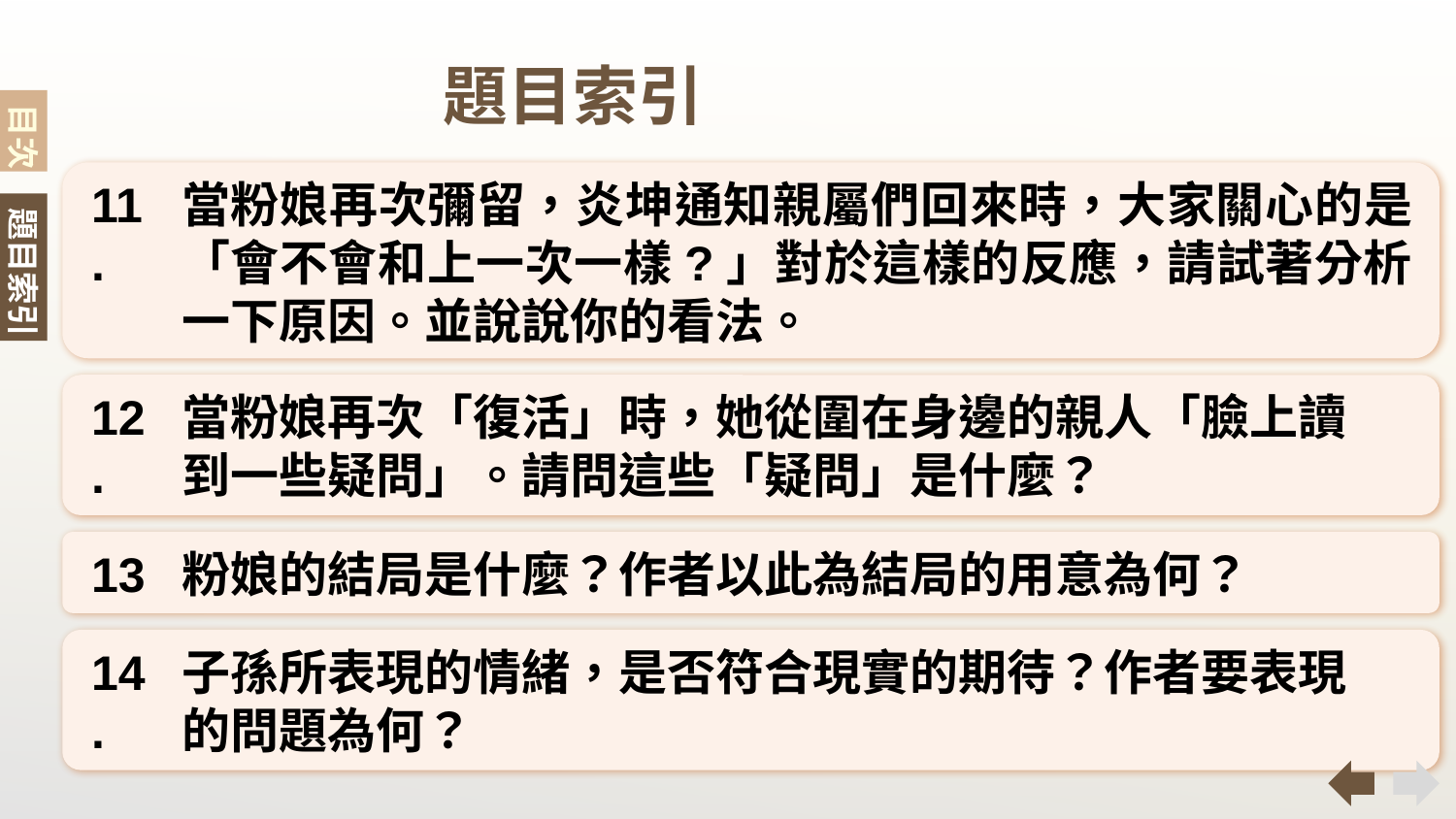

題目索引
目次

11.
當粉娘再次彌留，炎坤通知親屬們回來時，大家關心的是「會不會和上一次一樣?」對於這樣的反應，請試著分析一下原因。並說說你的看法。
題目索引

12.
當粉娘再次「復活」時，她從圍在身邊的親人「臉上讀到一些疑問」。請問這些「疑問」是什麼？

13.
粉娘的結局是什麼？作者以此為結局的用意為何？

14.
子孫所表現的情緒，是否符合現實的期待？作者要表現的問題為何？